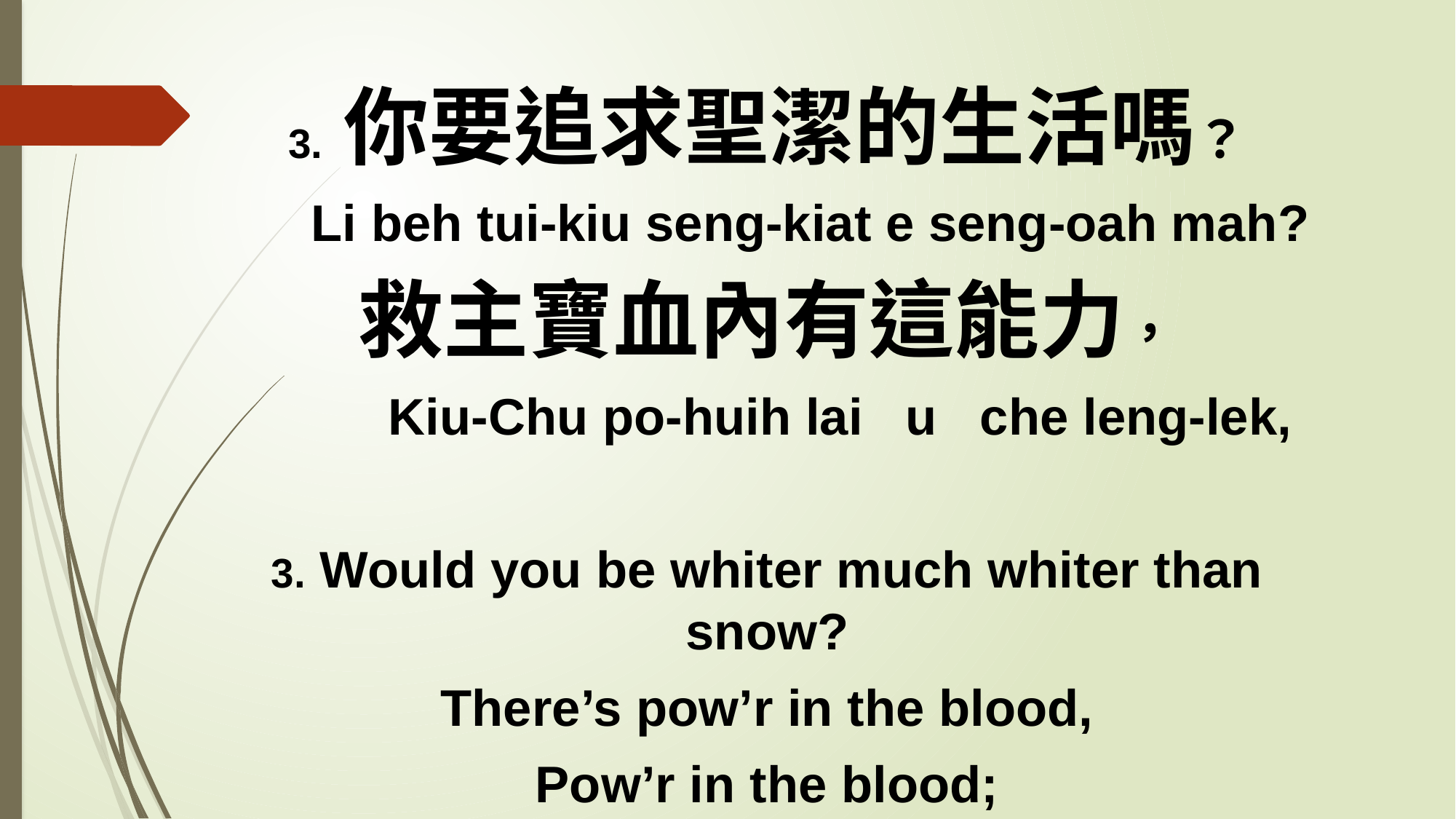

3. 你要追求聖潔的生活嗎？
      Li beh tui-kiu seng-kiat e seng-oah mah?
救主寶血內有這能力，
            Kiu-Chu po-huih lai   u   che leng-lek,

3. Would you be whiter much whiter than snow?
There’s pow’r in the blood,
Pow’r in the blood;